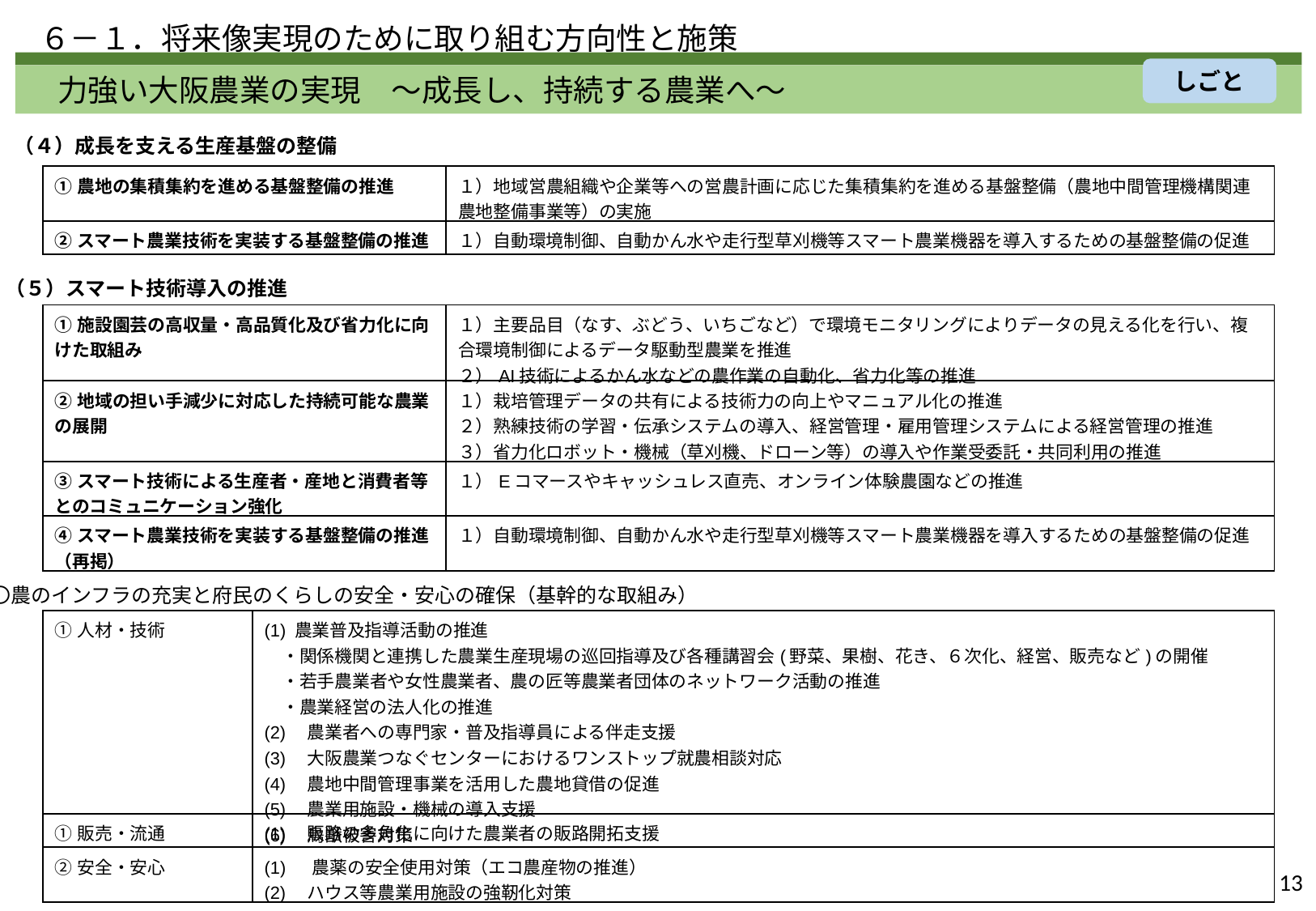

６－１．将来像実現のために取り組む方向性と施策

しごと
　力強い大阪農業の実現　～成長し、持続する農業へ～
（４）成長を支える生産基盤の整備
| ①農地の集積集約を進める基盤整備の推進 | １）地域営農組織や企業等への営農計画に応じた集積集約を進める基盤整備（農地中間管理機構関連農地整備事業等）の実施 |
| --- | --- |
| ②スマート農業技術を実装する基盤整備の推進 | １）自動環境制御、自動かん水や走行型草刈機等スマート農業機器を導入するための基盤整備の促進 |
（５）スマート技術導入の推進

| ①施設園芸の高収量・高品質化及び省力化に向けた取組み | １）主要品目（なす、ぶどう、いちごなど）で環境モニタリングによりデータの見える化を行い、複合環境制御によるデータ駆動型農業を推進 ２）AI技術によるかん水などの農作業の自動化、省力化等の推進 |
| --- | --- |
| ②地域の担い手減少に対応した持続可能な農業の展開 | １）栽培管理データの共有による技術力の向上やマニュアル化の推進 ２）熟練技術の学習・伝承システムの導入、経営管理・雇用管理システムによる経営管理の推進 ３）省力化ロボット・機械（草刈機、ドローン等）の導入や作業受委託・共同利用の推進 |
| ③スマート技術による生産者・産地と消費者等とのコミュニケーション強化 | １）Eコマースやキャッシュレス直売、オンライン体験農園などの推進 |
| ④スマート農業技術を実装する基盤整備の推進（再掲） | １）自動環境制御、自動かん水や走行型草刈機等スマート農業機器を導入するための基盤整備の促進 |
　〇農のインフラの充実と府民のくらしの安全・安心の確保（基幹的な取組み）
| ①人材・技術 | 農業普及指導活動の推進 　・関係機関と連携した農業生産現場の巡回指導及び各種講習会(野菜、果樹、花き、６次化、経営、販売など)の開催 　・若手農業者や女性農業者、農の匠等農業者団体のネットワーク活動の推進 　・農業経営の法人化の推進 (2)　農業者への専門家・普及指導員による伴走支援 (3)　大阪農業つなぐセンターにおけるワンストップ就農相談対応 (4)　農地中間管理事業を活用した農地貸借の促進 (5)　農業用施設・機械の導入支援 (6)　鳥獣被害対策 |
| --- | --- |
| ①販売・流通 | (1)　販路の多角化に向けた農業者の販路開拓支援 |
| ②安全・安心 | 農薬の安全使用対策（エコ農産物の推進） (2)　ハウス等農業用施設の強靭化対策 |
13